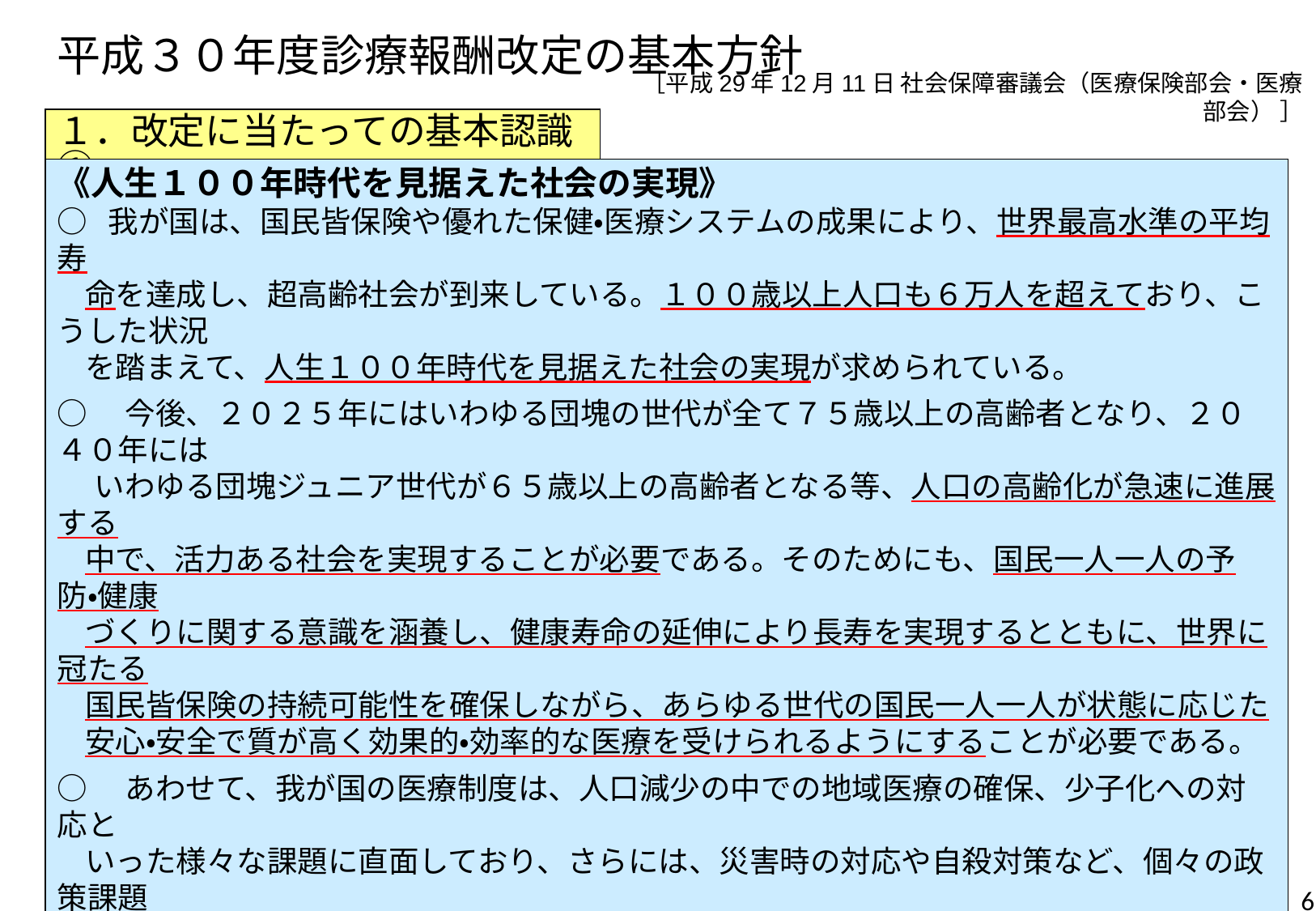

# 平成３０年度診療報酬改定の基本方針
［平成29年12月11日 社会保障審議会（医療保険部会・医療部会） ］
１．改定に当たっての基本認識①
《人生１００年時代を見据えた社会の実現》
○  我が国は、国民皆保険や優れた保健・医療システムの成果により、世界最高水準の平均寿
   命を達成し、超高齢社会が到来している。１００歳以上人口も６万人を超えており、こうした状況
   を踏まえて、人生１００年時代を見据えた社会の実現が求められている。
○　今後、２０２５年にはいわゆる団塊の世代が全て７５歳以上の高齢者となり、２０４０年には
　 いわゆる団塊ジュニア世代が６５歳以上の高齢者となる等、人口の高齢化が急速に進展する
   中で、活力ある社会を実現することが必要である。そのためにも、国民一人一人の予防・健康
   づくりに関する意識を涵養し、健康寿命の延伸により長寿を実現するとともに、世界に冠たる
   国民皆保険の持続可能性を確保しながら、あらゆる世代の国民一人一人が状態に応じた
   安心・安全で質が高く効果的・効率的な医療を受けられるようにすることが必要である。
○　あわせて、我が国の医療制度は、人口減少の中での地域医療の確保、少子化への対応と
   いった様々な課題に直面しており、さらには、災害時の対応や自殺対策など、個々の政策課題
   への対応も求められている。こうした多面的な課題にも総合的に対応する必要がある。
6